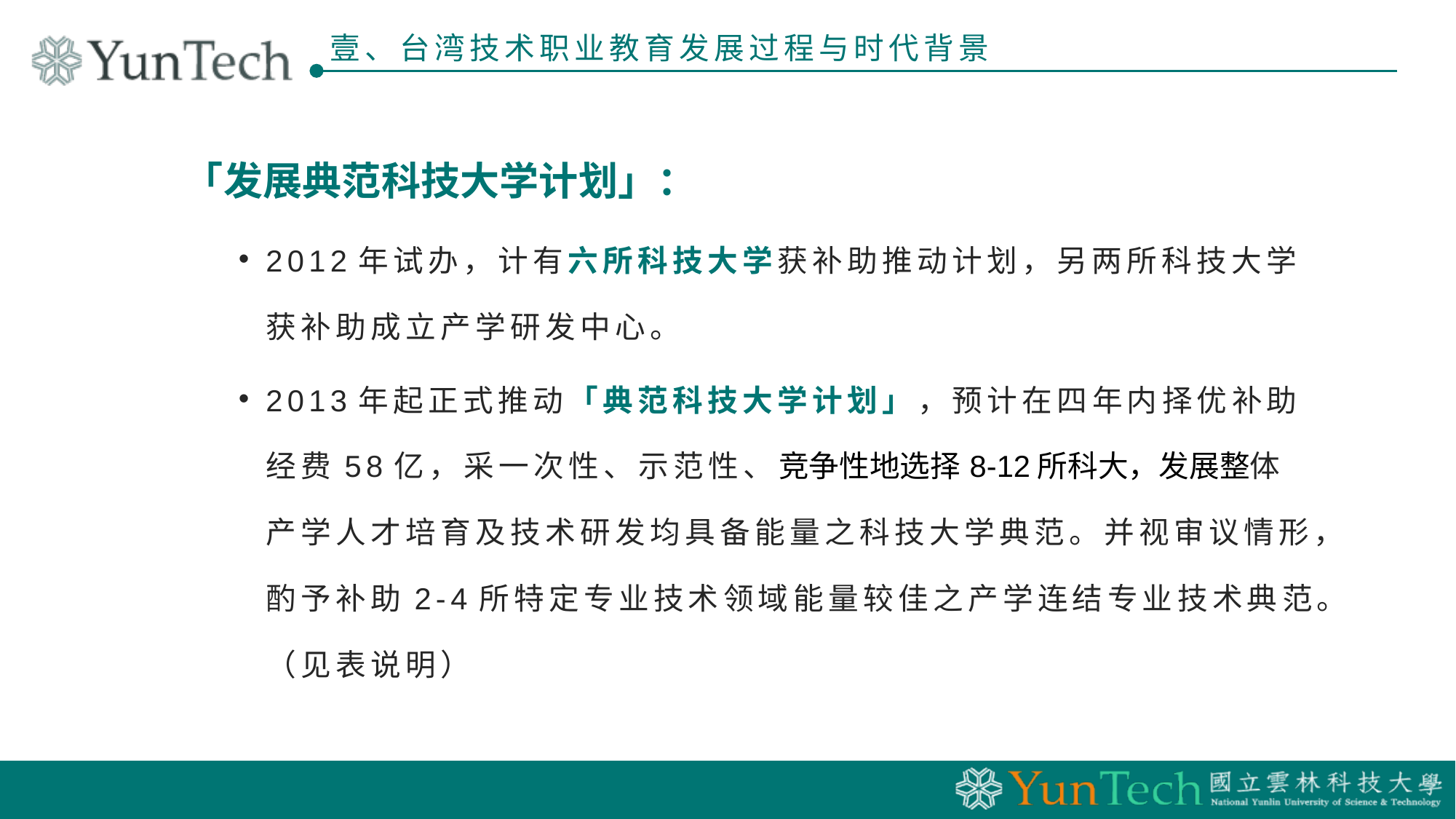

「发展典范科技大学计划」：
2012年试办，计有六所科技大学获补助推动计划，另两所科技大学获补助成立产学研发中心。
2013年起正式推动「典范科技大学计划」，预计在四年内择优补助经费58亿，采一次性、示范性、竞争性地选择8-12所科大，发展整体产学人才培育及技术研发均具备能量之科技大学典范。并视审议情形，酌予补助2-4所特定专业技术领域能量较佳之产学连结专业技术典范。（见表说明）